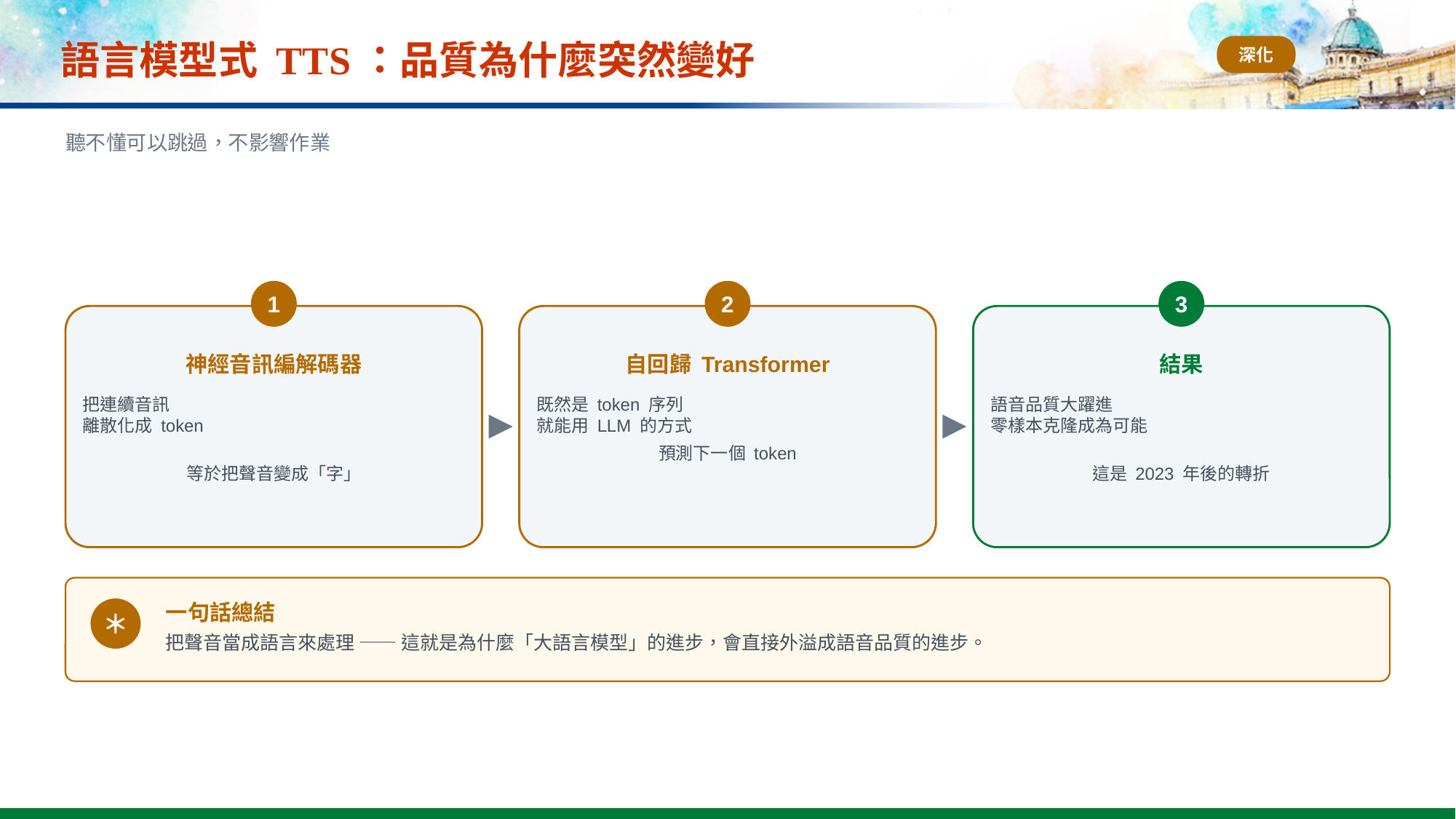

# 語言模型式 TTS：品質為什麼突然變好
深化
聽不懂可以跳過，不影響作業
1
2
3

神經音訊編解碼器
自回歸 Transformer
結果
把連續音訊
離散化成 token

等於把聲音變成「字」
既然是 token 序列
就能用 LLM 的方式
預測下一個 token
語音品質大躍進
零樣本克隆成為可能

這是 2023 年後的轉折

一句話總結
＊
把聲音當成語言來處理 —— 這就是為什麼「大語言模型」的進步，會直接外溢成語音品質的進步。